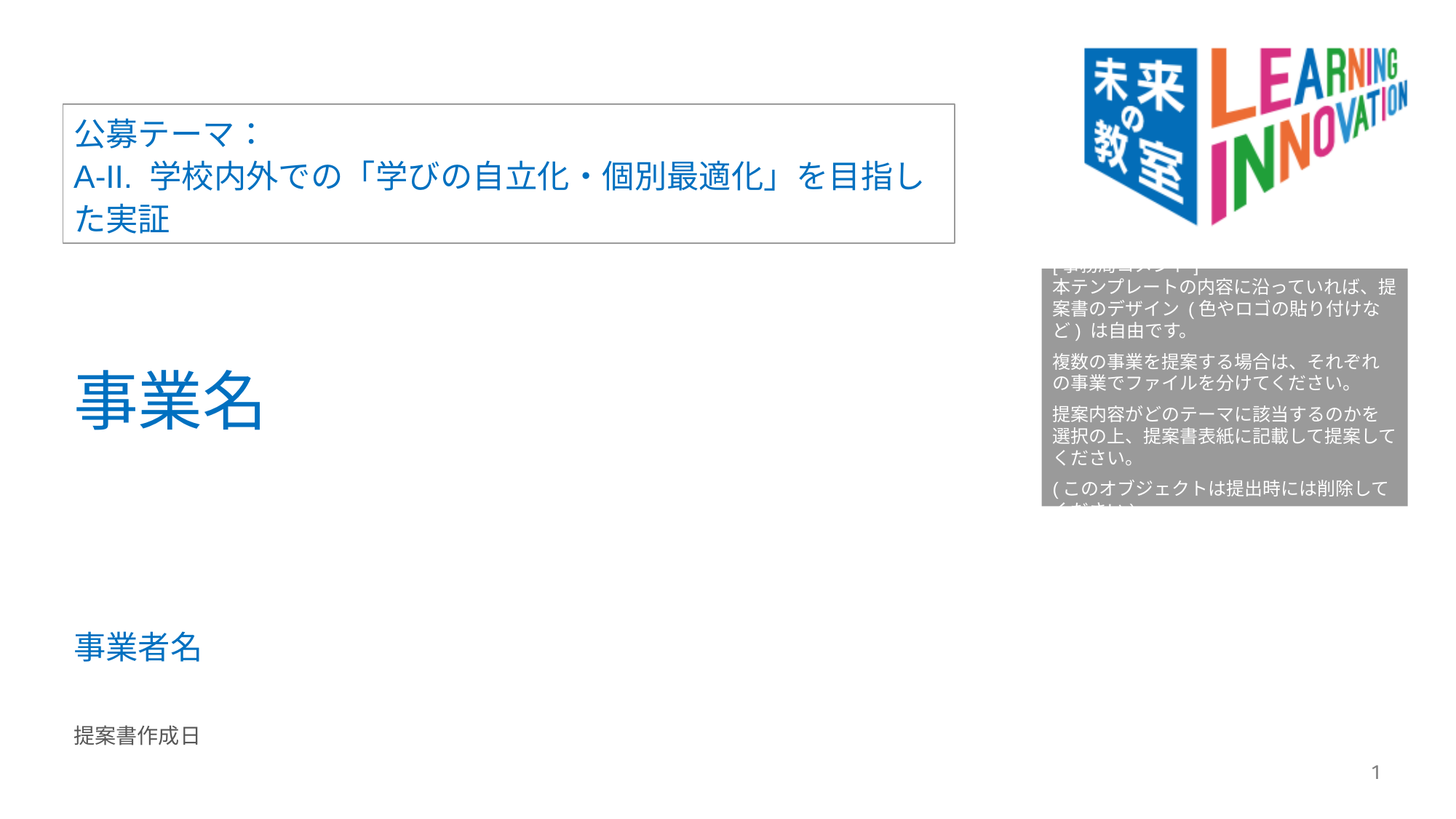

公募テーマ：
A-II. 学校内外での「学びの自立化・個別最適化」を目指した実証
[事務局コメント]
本テンプレートの内容に沿っていれば、提案書のデザイン (色やロゴの貼り付けなど) は自由です。
複数の事業を提案する場合は、それぞれの事業でファイルを分けてください。
提案内容がどのテーマに該当するのかを選択の上、提案書表紙に記載して提案してください。
(このオブジェクトは提出時には削除してください)
事業名
事業者名
提案書作成日